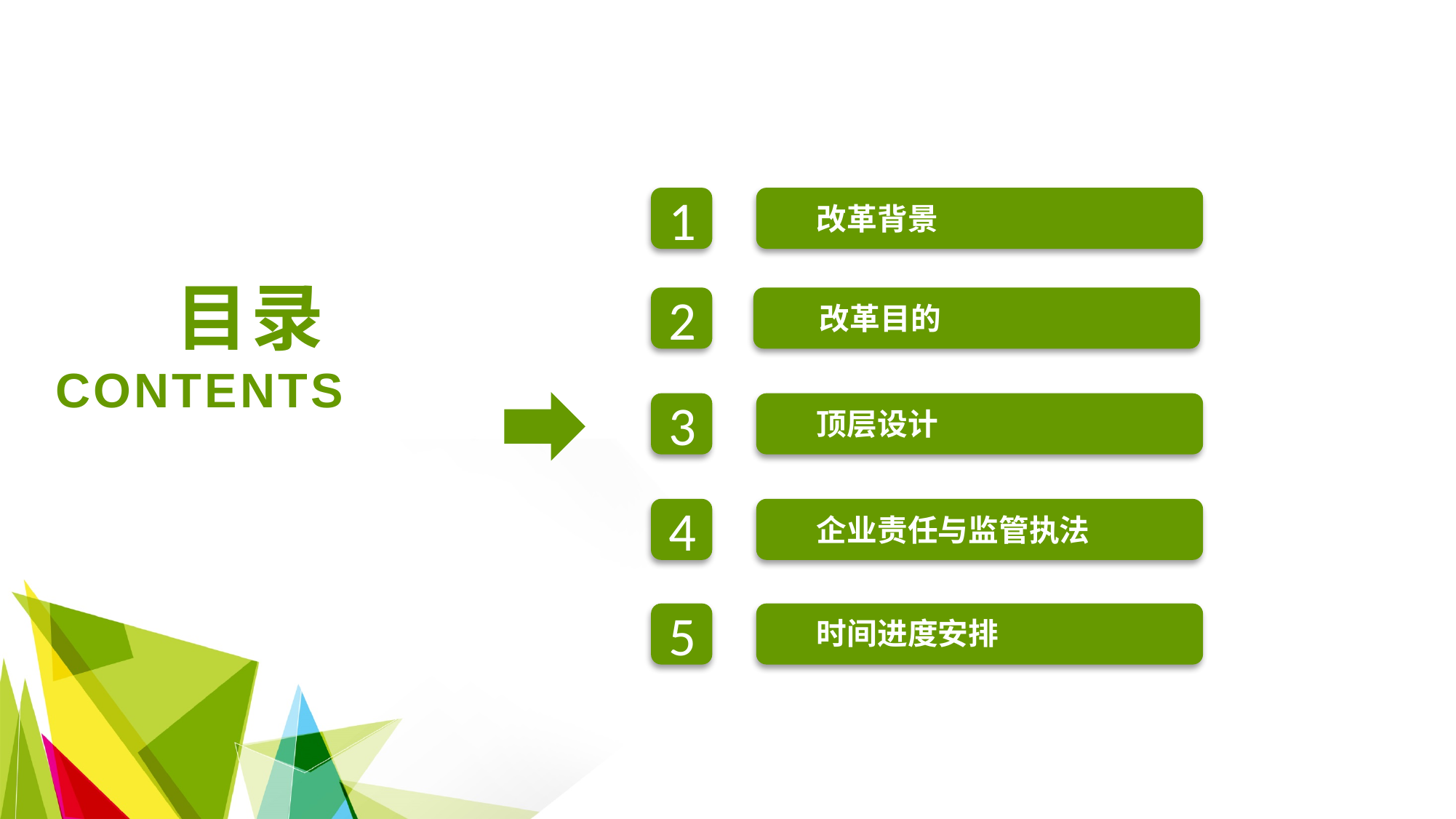

1

改革背景
目录
CONTENTS
2

改革目的

3

顶层设计
4

企业责任与监管执法
5

时间进度安排